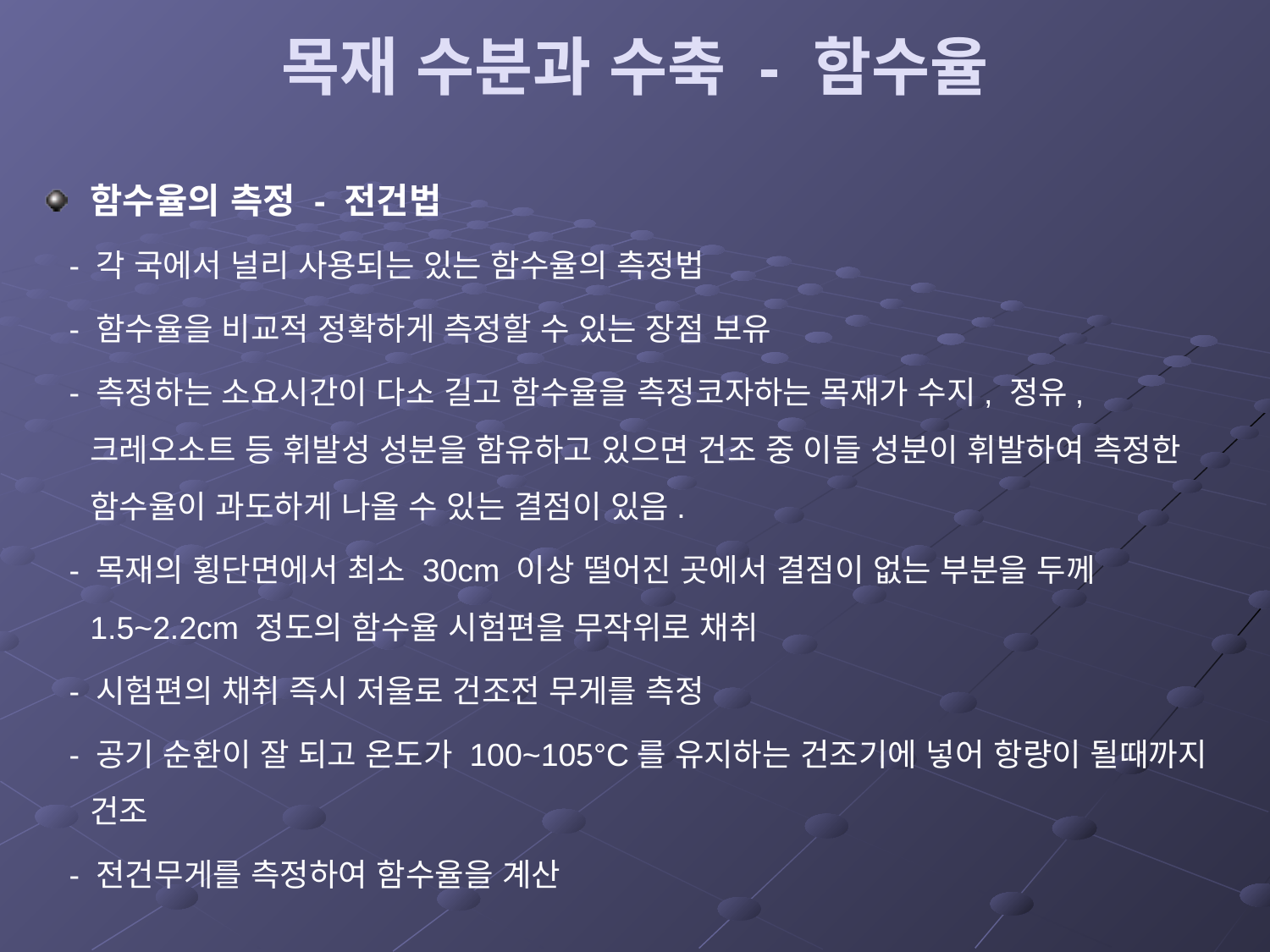

# 목재 수분과 수축 - 함수율
함수율의 측정 - 전건법
   - 각 국에서 널리 사용되는 있는 함수율의 측정법
   - 함수율을 비교적 정확하게 측정할 수 있는 장점 보유
   - 측정하는 소요시간이 다소 길고 함수율을 측정코자하는 목재가 수지, 정유, 크레오소트 등 휘발성 성분을 함유하고 있으면 건조 중 이들 성분이 휘발하여 측정한 함수율이 과도하게 나올 수 있는 결점이 있음.
   - 목재의 횡단면에서 최소 30cm 이상 떨어진 곳에서 결점이 없는 부분을 두께 1.5~2.2cm 정도의 함수율 시험편을 무작위로 채취
   - 시험편의 채취 즉시 저울로 건조전 무게를 측정
   - 공기 순환이 잘 되고 온도가 100~105°C를 유지하는 건조기에 넣어 항량이 될때까지 건조
   - 전건무게를 측정하여 함수율을 계산